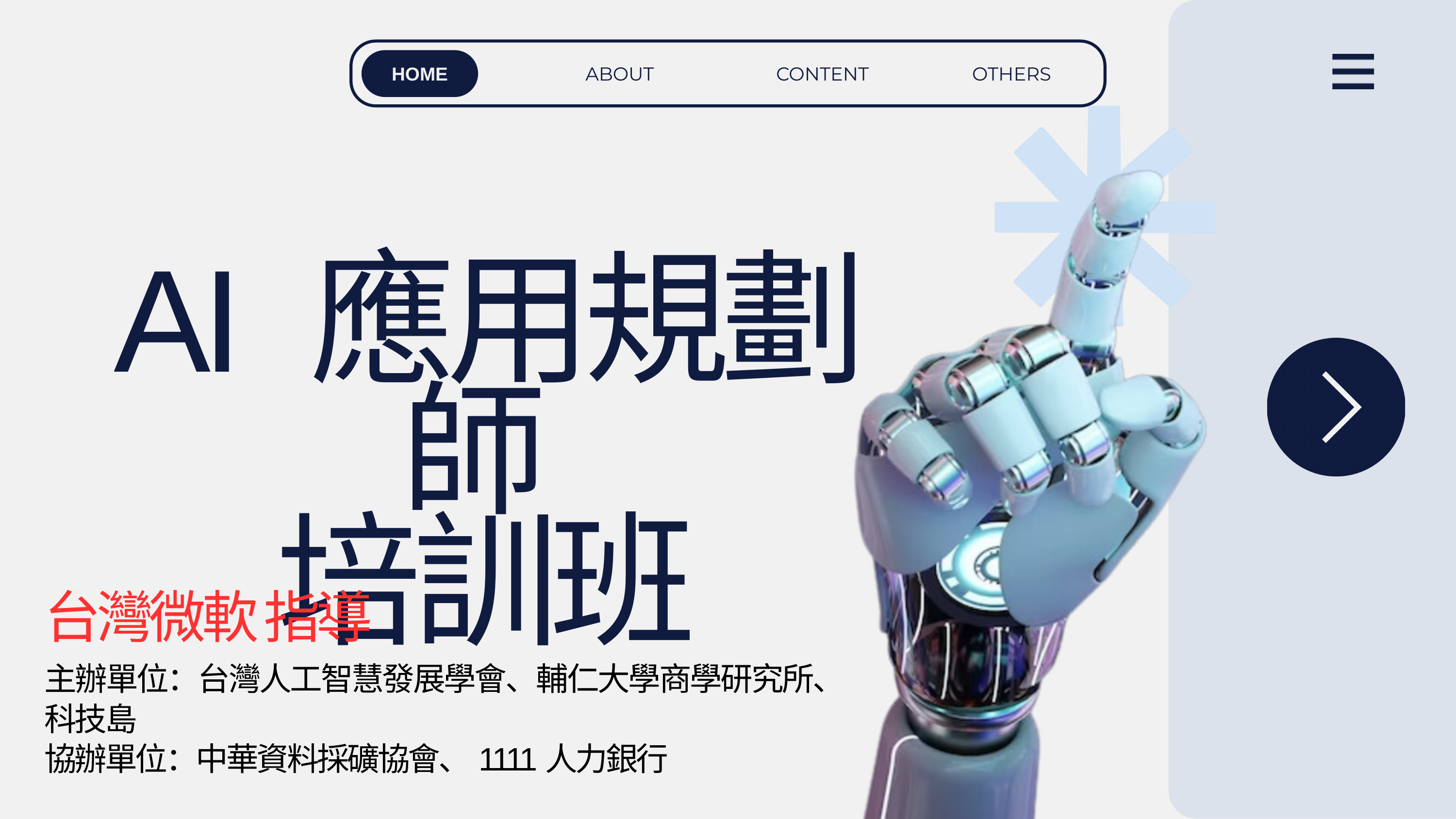

HOME
OTHERS
ABOUT
CONTENT

AI 應用規劃師
培訓班

台灣微軟 指導
主辦單位：台灣人工智慧發展學會、輔仁大學商學研究所、科技島
協辦單位：中華資料採礦協會、1111人力銀行